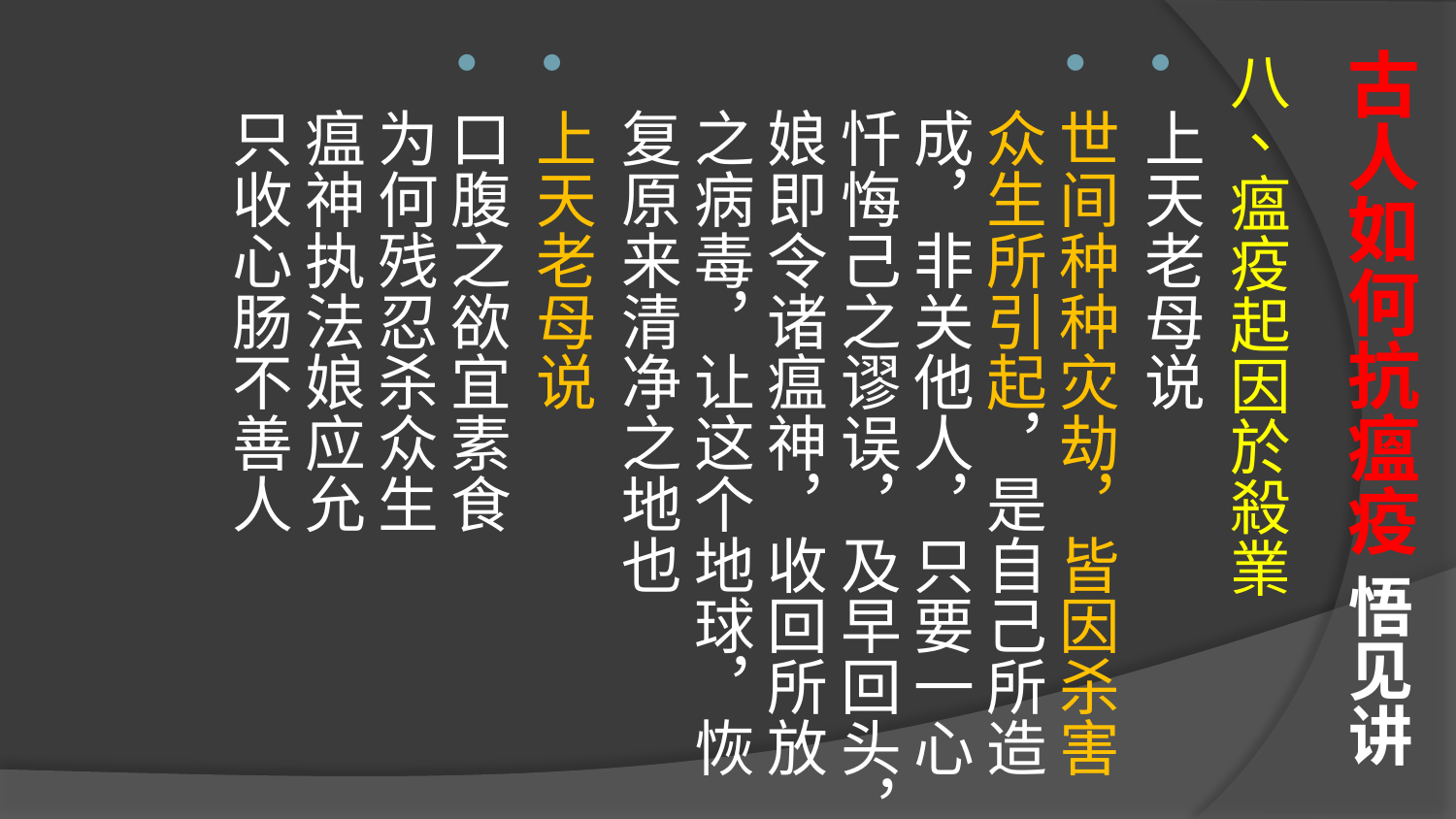

# 古人如何抗瘟疫 悟见讲
八、瘟疫起因於殺業
上天老母说
世间种种灾劫，皆因杀害众生所引起，是自己所造成，非关他人，只要一心忏悔己之谬误，及早回头，娘即令诸瘟神，收回所放之病毒，让这个地球，恢复原来清净之地也
上天老母说
口腹之欲宜素食
为何残忍杀众生
瘟神执法娘应允
只收心肠不善人